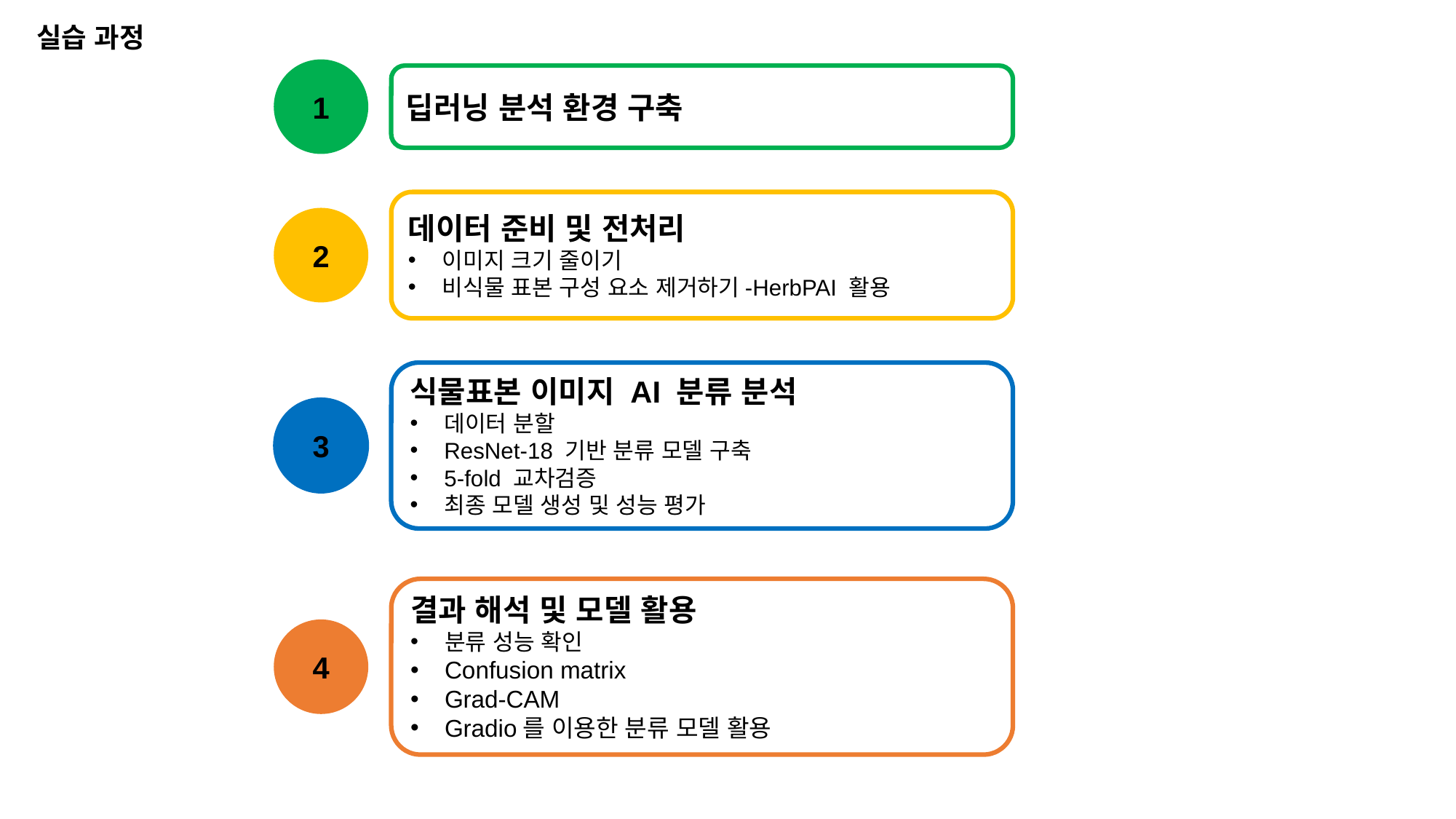

실습 과정
1
딥러닝 분석 환경 구축
데이터 준비 및 전처리
이미지 크기 줄이기
비식물 표본 구성 요소 제거하기-HerbPAI 활용
2
식물표본 이미지 AI 분류 분석
데이터 분할
ResNet-18 기반 분류 모델 구축
5-fold 교차검증
최종 모델 생성 및 성능 평가
3
결과 해석 및 모델 활용
분류 성능 확인
Confusion matrix
Grad-CAM
Gradio를 이용한 분류 모델 활용
4